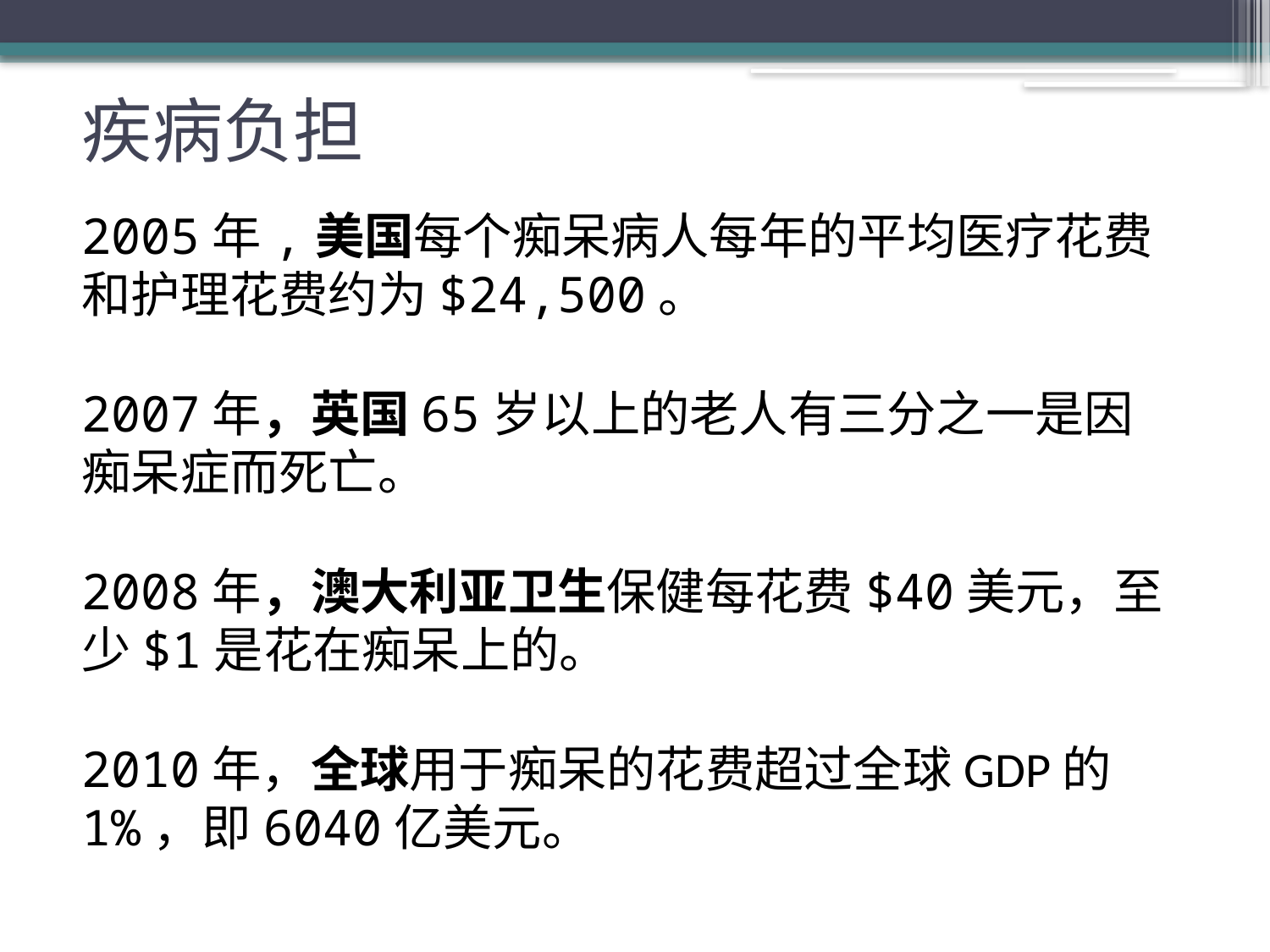

# 疾病负担
2005年,美国每个痴呆病人每年的平均医疗花费和护理花费约为$24,500。

2007年，英国65岁以上的老人有三分之一是因痴呆症而死亡。

2008年，澳大利亚卫生保健每花费$40美元，至少$1是花在痴呆上的。

2010年，全球用于痴呆的花费超过全球GDP的1%，即6040亿美元。